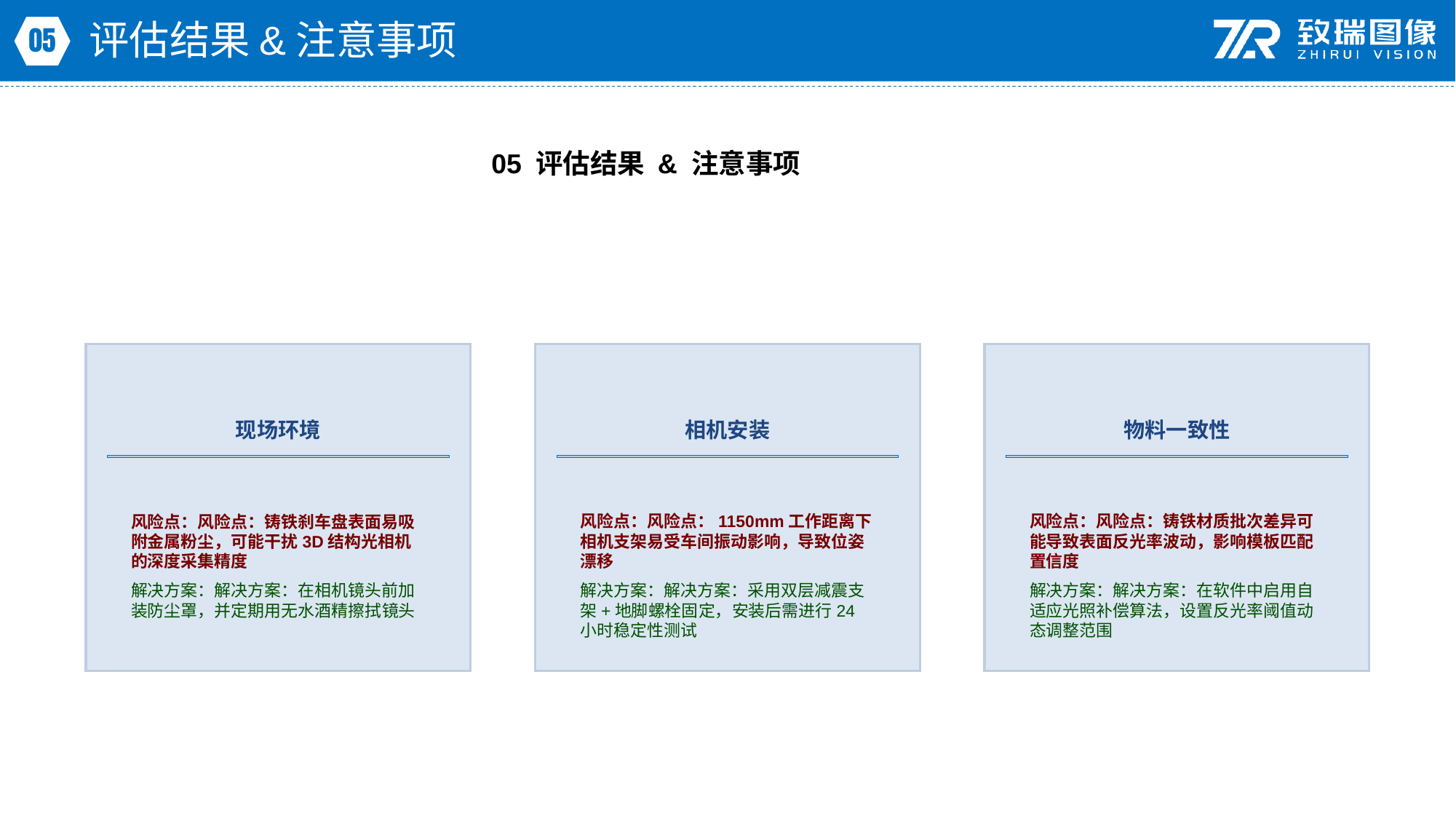

评估结果&注意事项
05

05 评估结果 & 注意事项

现场环境

相机安装

物料一致性

风险点：风险点：铸铁刹车盘表面易吸附金属粉尘，可能干扰3D结构光相机的深度采集精度
解决方案：解决方案：在相机镜头前加装防尘罩，并定期用无水酒精擦拭镜头

风险点：风险点：1150mm工作距离下相机支架易受车间振动影响，导致位姿漂移
解决方案：解决方案：采用双层减震支架+地脚螺栓固定，安装后需进行24小时稳定性测试

风险点：风险点：铸铁材质批次差异可能导致表面反光率波动，影响模板匹配置信度
解决方案：解决方案：在软件中启用自适应光照补偿算法，设置反光率阈值动态调整范围